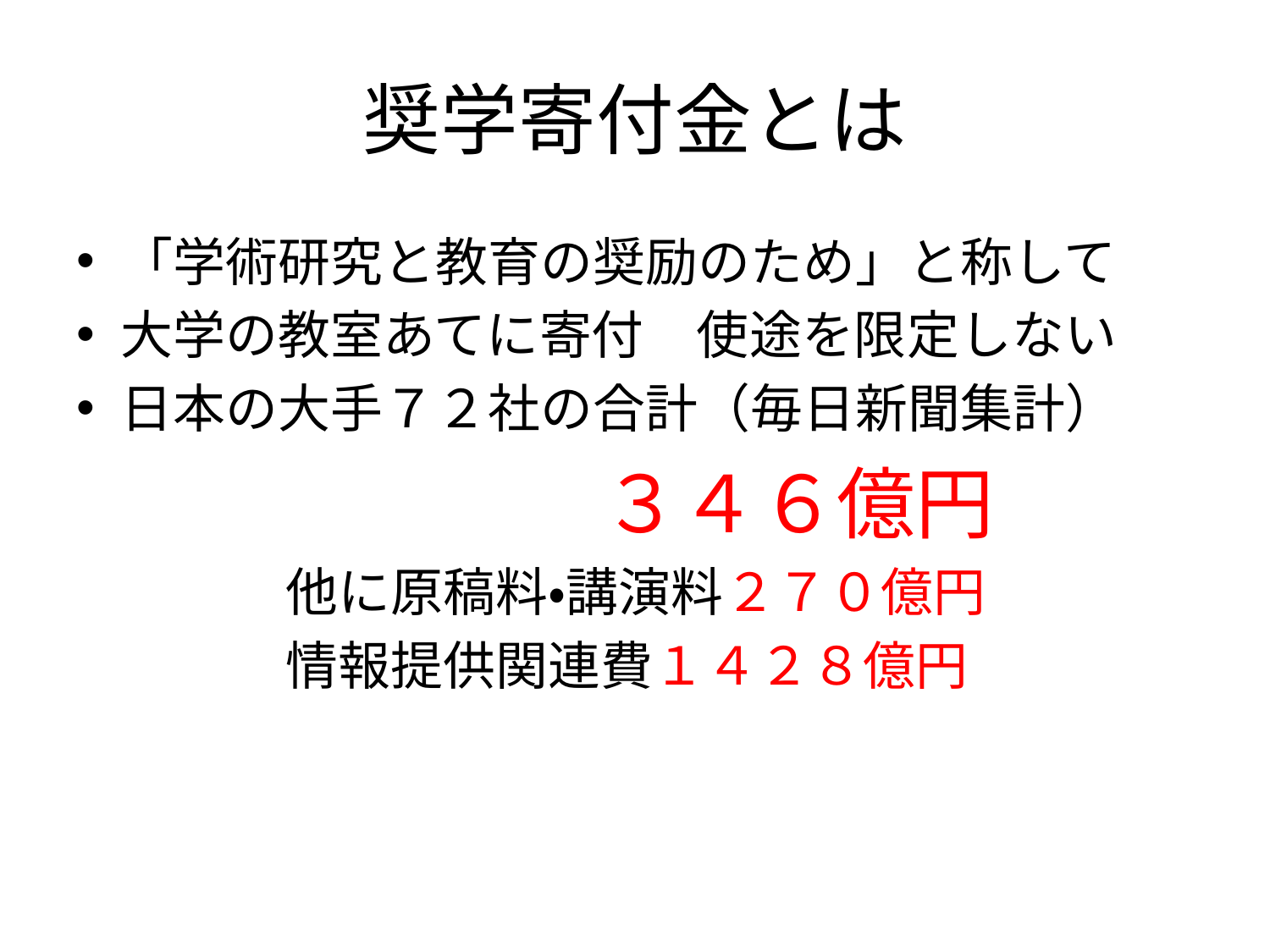

# 奨学寄付金とは
「学術研究と教育の奨励のため」と称して
大学の教室あてに寄付　使途を限定しない
日本の大手７２社の合計（毎日新聞集計）
　　　　　　　　　　３４６億円
　　　　他に原稿料・講演料２７０億円
　　　　情報提供関連費１４２８億円